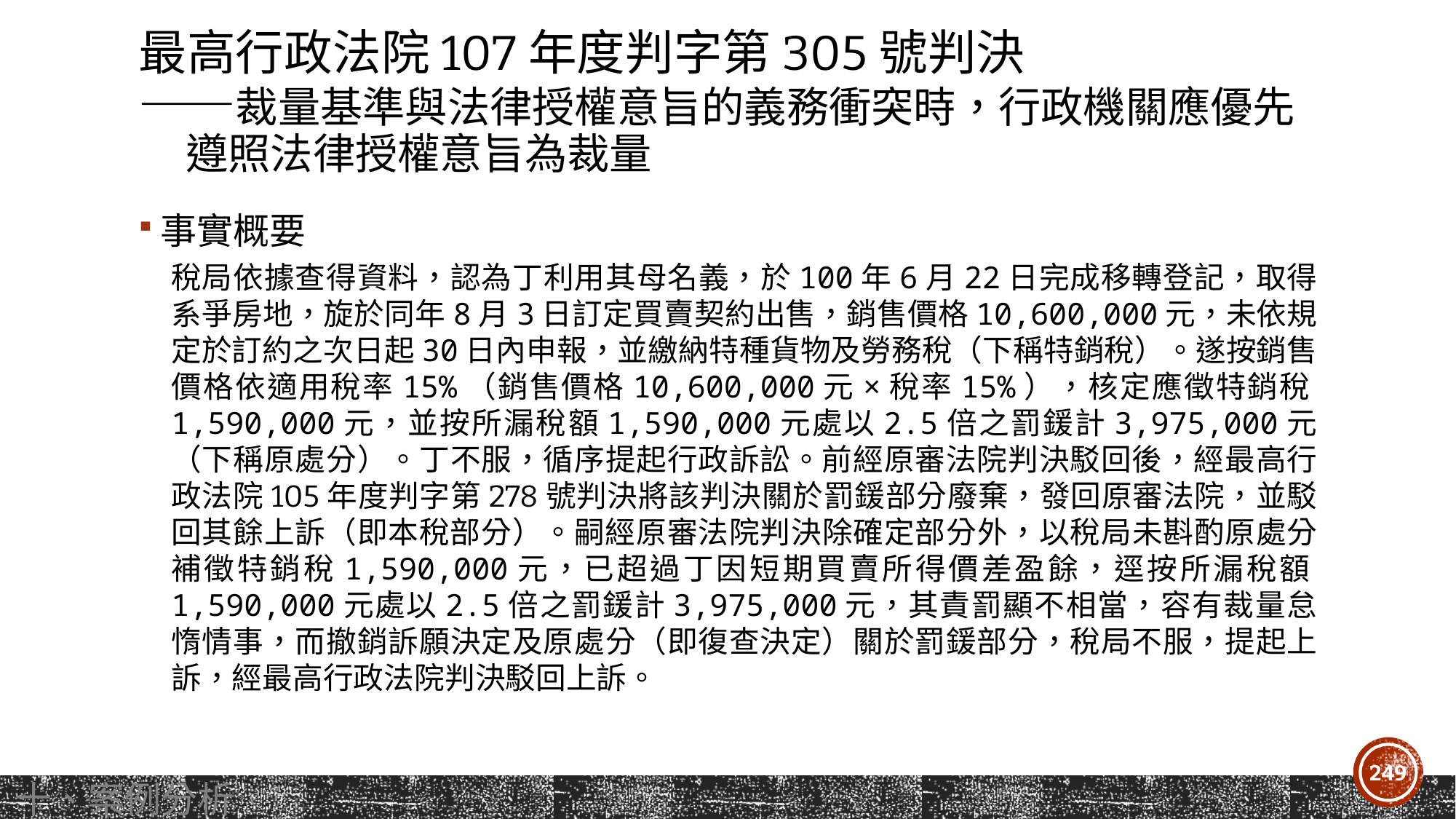

# 最高行政法院107年度判字第305號判決 ——裁量基準與法律授權意旨的義務衝突時，行政機關應優先 遵照法律授權意旨為裁量
事實概要
稅局依據查得資料，認為丁利用其母名義，於100年6月22日完成移轉登記，取得系爭房地，旋於同年8月3日訂定買賣契約出售，銷售價格10,600,000元，未依規定於訂約之次日起30日內申報，並繳納特種貨物及勞務稅（下稱特銷稅）。遂按銷售價格依適用稅率15%（銷售價格10,600,000元×稅率15%），核定應徵特銷稅1,590,000元，並按所漏稅額1,590,000元處以2.5倍之罰鍰計3,975,000元（下稱原處分）。丁不服，循序提起行政訴訟。前經原審法院判決駁回後，經最高行政法院105年度判字第278號判決將該判決關於罰鍰部分廢棄，發回原審法院，並駁回其餘上訴（即本稅部分）。嗣經原審法院判決除確定部分外，以稅局未斟酌原處分補徵特銷稅1,590,000元，已超過丁因短期買賣所得價差盈餘，逕按所漏稅額1,590,000元處以2.5倍之罰鍰計3,975,000元，其責罰顯不相當，容有裁量怠惰情事，而撤銷訴願決定及原處分（即復查決定）關於罰鍰部分，稅局不服，提起上訴，經最高行政法院判決駁回上訴。

249